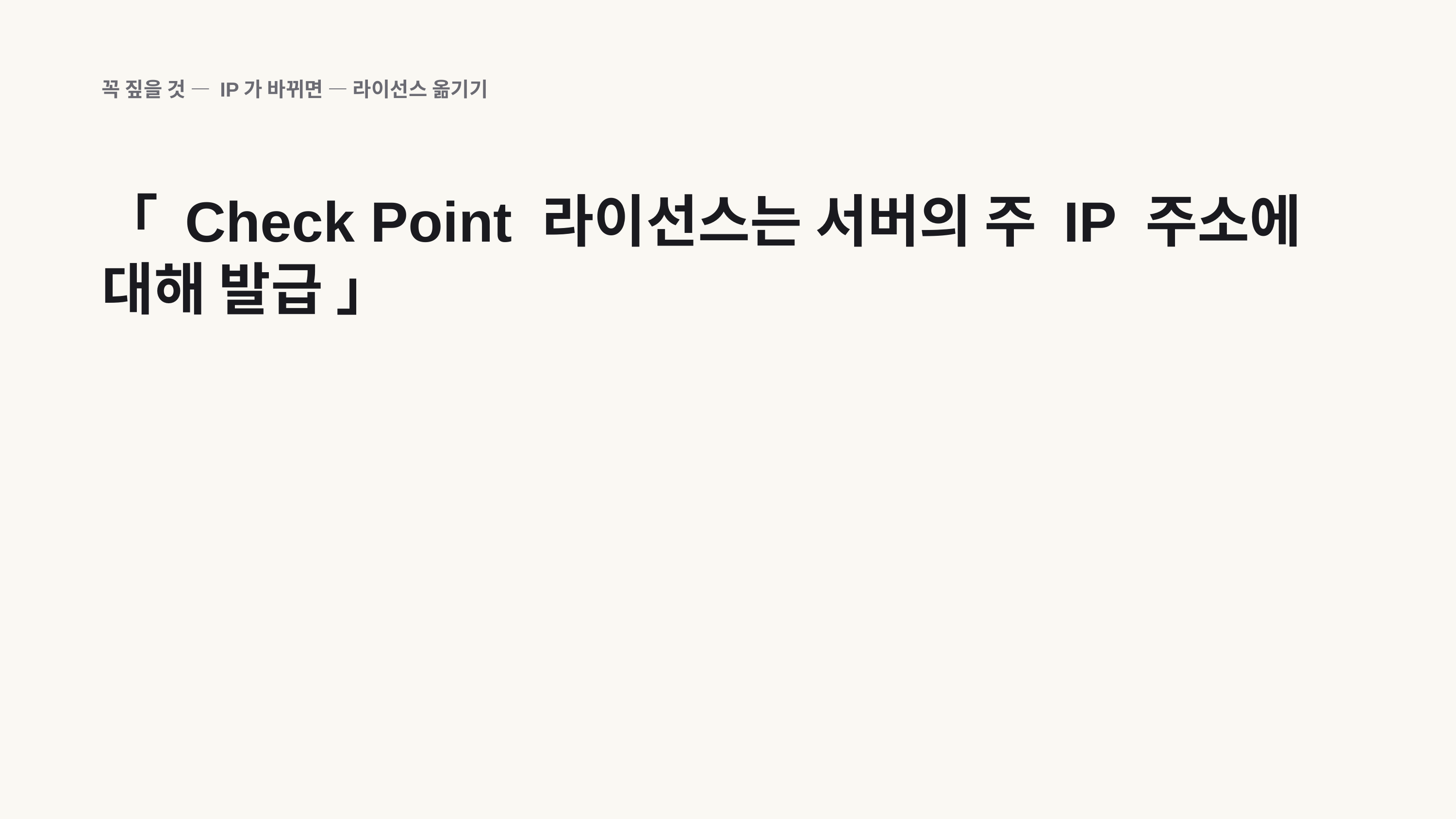

꼭 짚을 것 — IP가 바뀌면 — 라이선스 옮기기
「 Check Point 라이선스는 서버의 주 IP 주소에 대해 발급 」